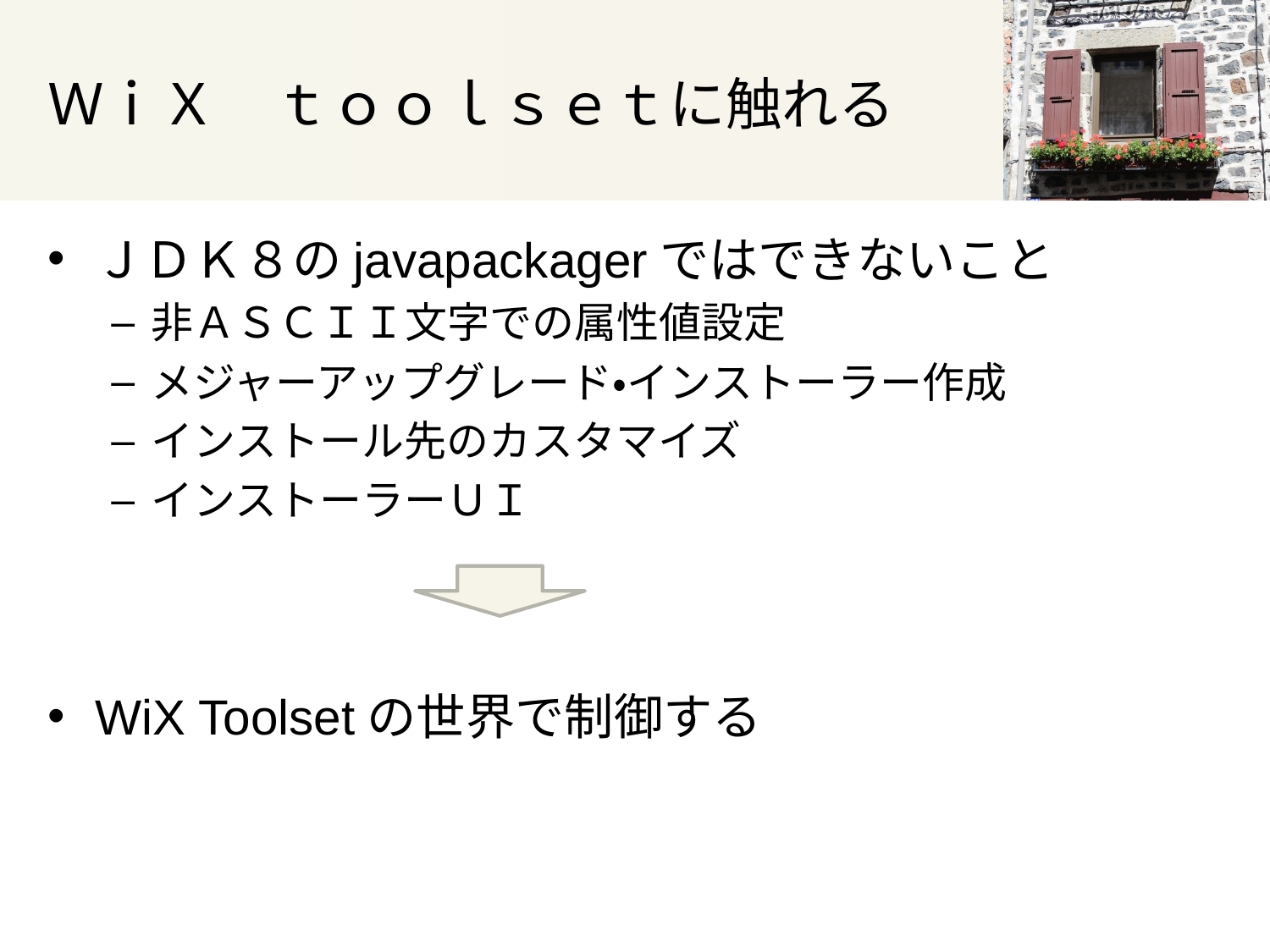

# ＷｉＸ　ｔｏｏｌｓｅｔに触れる
ＪＤＫ８のjavapackagerではできないこと
非ＡＳＣＩＩ文字での属性値設定
メジャーアップグレード・インストーラー作成
インストール先のカスタマイズ
インストーラーＵＩ

WiX Toolsetの世界で制御する